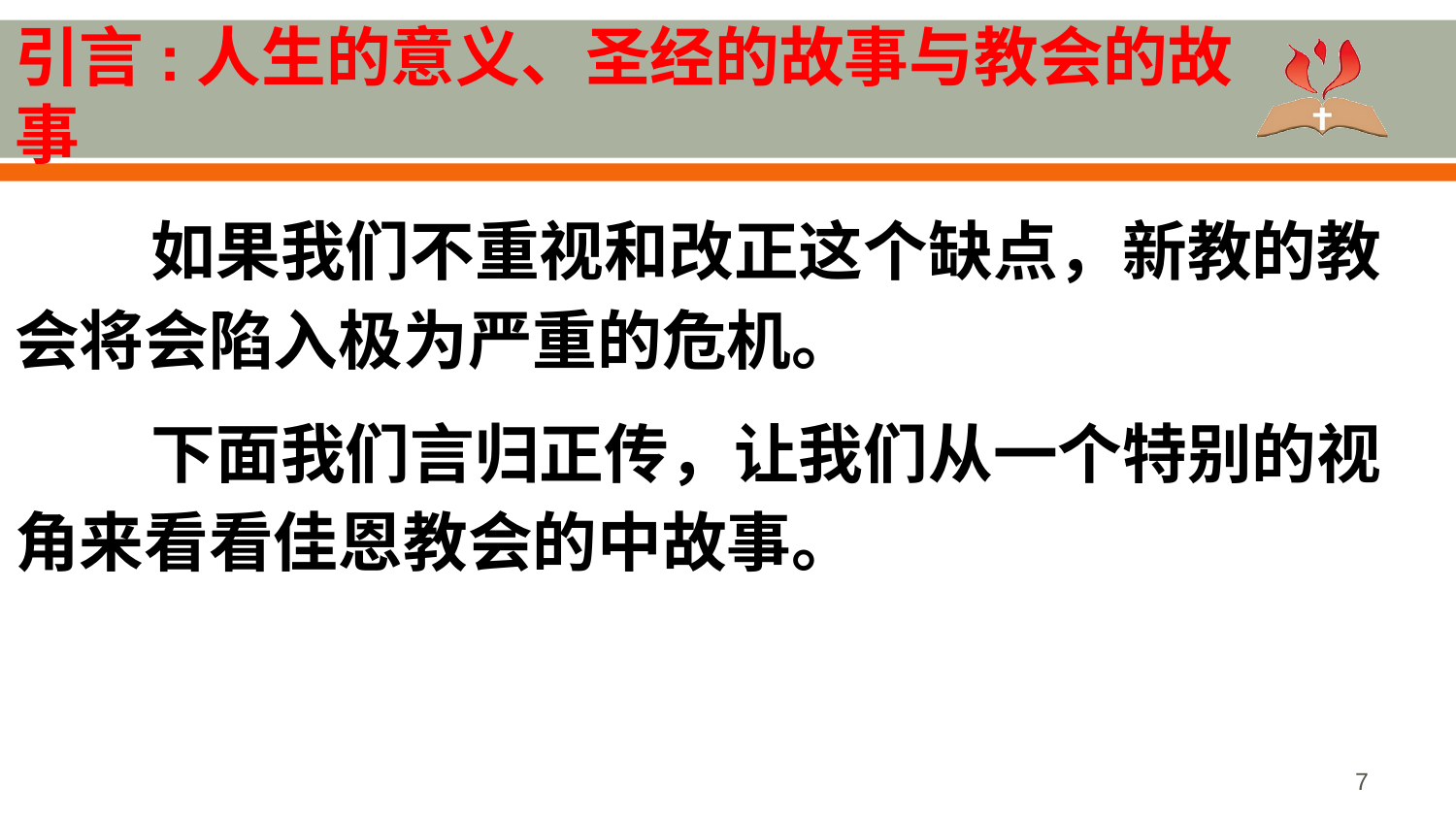

# 引言:人生的意义、圣经的故事与教会的故事
如果我们不重视和改正这个缺点，新教的教会将会陷入极为严重的危机。
下面我们言归正传，让我们从一个特别的视角来看看佳恩教会的中故事。

7